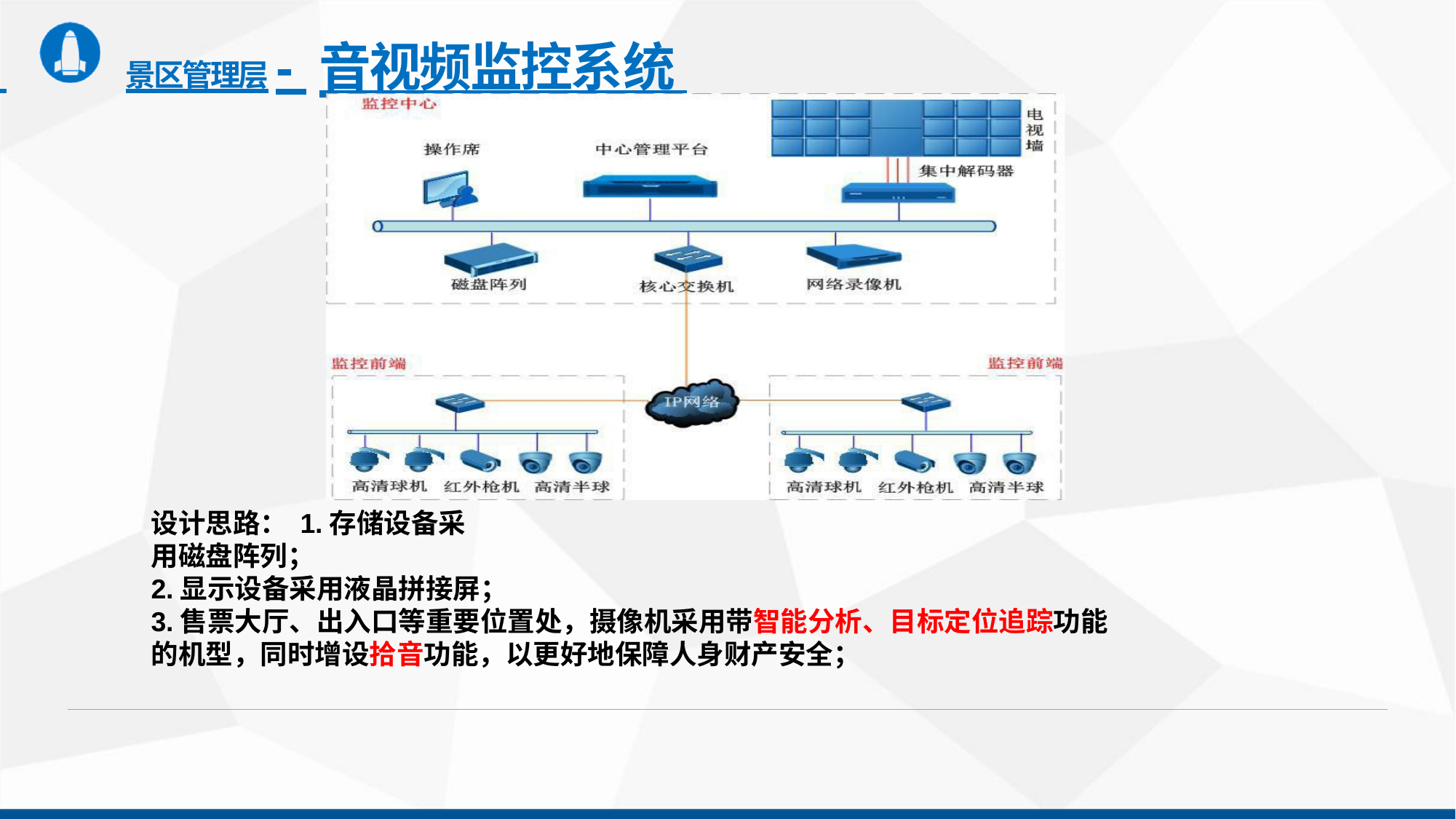

# 景区管理层- 音视频监控系统

设计思路： 1.存储设备采用磁盘阵列；
2.显示设备采用液晶拼接屏；
3.售票大厅、出入口等重要位置处，摄像机采用带智能分析、目标定位追踪功能 的机型，同时增设拾音功能，以更好地保障人身财产安全；